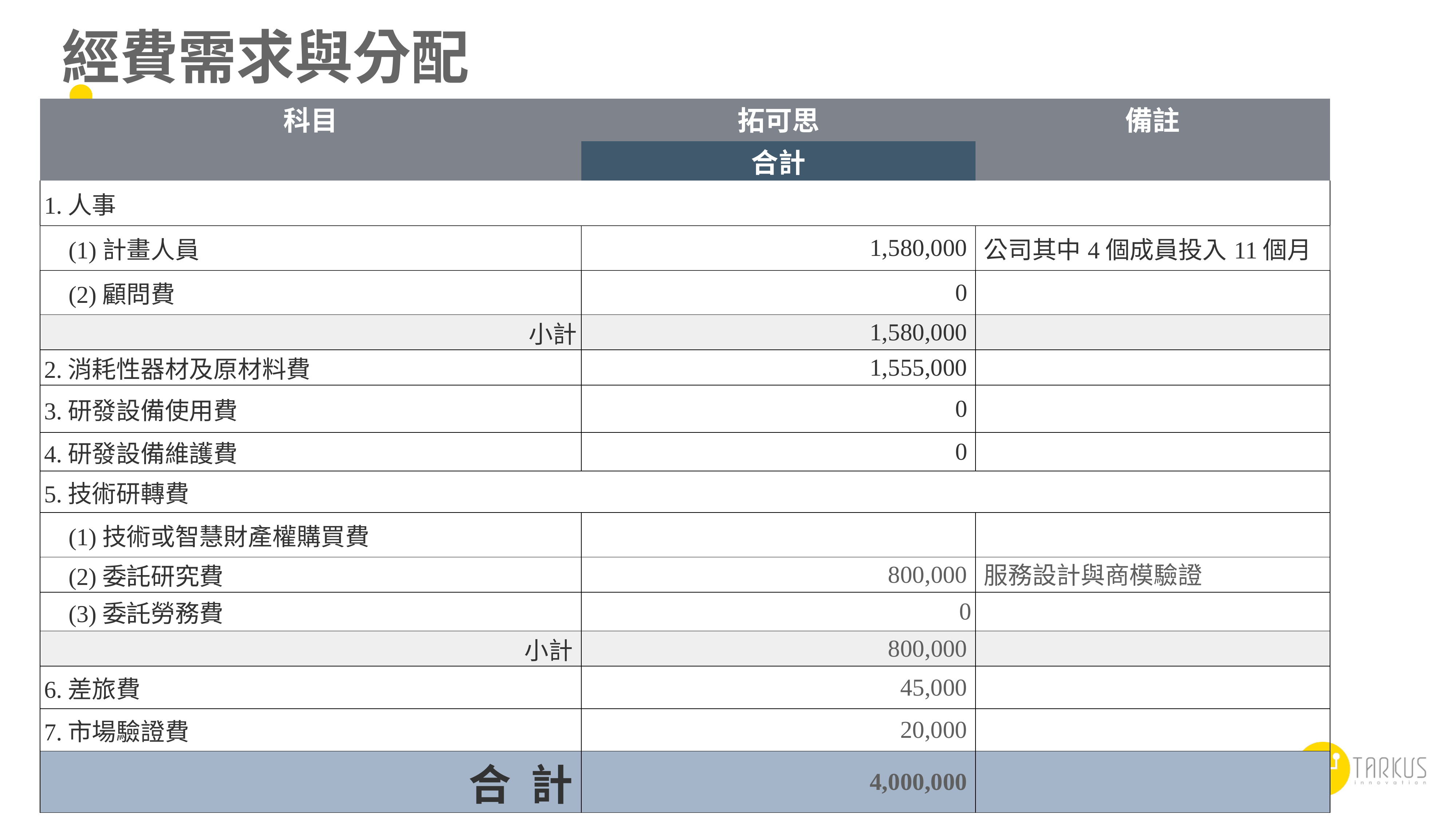

# 經費需求與分配
| 科目 | 拓可思 | 備註 |
| --- | --- | --- |
|  | 合計 |  |
| 1.人事 |  |  |
| (1)計畫人員 | 1,580,000 | 公司其中4個成員投入11個月 |
| (2)顧問費 | 0 |  |
| 小計 | 1,580,000 |  |
| 2.消耗性器材及原材料費 | 1,555,000 |  |
| 3.研發設備使用費 | 0 |  |
| 4.研發設備維護費 | 0 |  |
| 5.技術研轉費 |  |  |
| (1)技術或智慧財產權購買費 |  |  |
| (2)委託研究費 | 800,000 | 服務設計與商模驗證 |
| (3)委託勞務費 | 0 |  |
| 小計 | 800,000 |  |
| 6.差旅費 | 45,000 |  |
| 7.市場驗證費 | 20,000 |  |
| 合 計 | 4,000,000 |  |